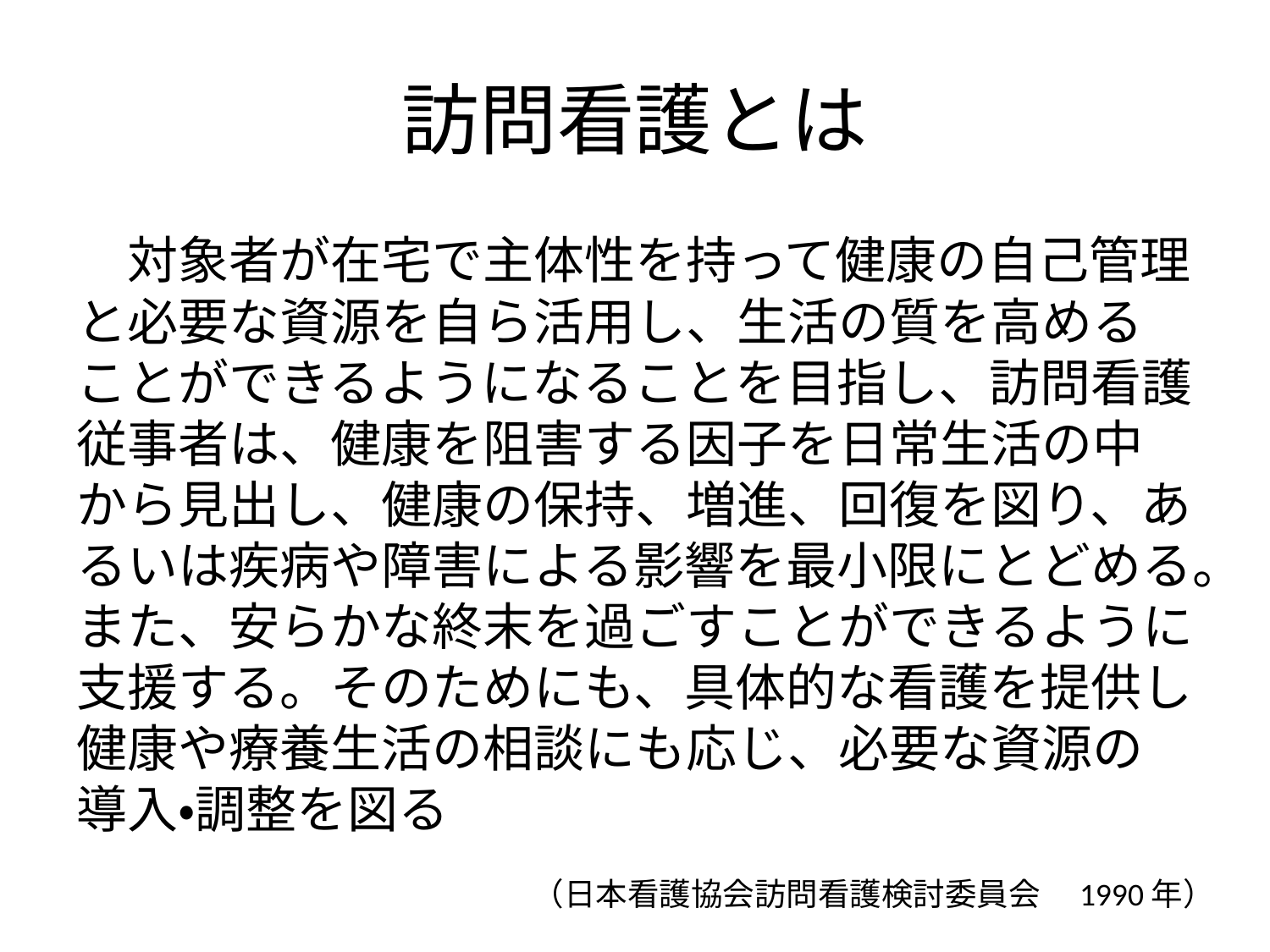

# 訪問看護とは
　対象者が在宅で主体性を持って健康の自己管理と必要な資源を自ら活用し、生活の質を高めることができるようになることを目指し、訪問看護従事者は、健康を阻害する因子を日常生活の中から見出し、健康の保持、増進、回復を図り、あるいは疾病や障害による影響を最小限にとどめる。また、安らかな終末を過ごすことができるように支援する。そのためにも、具体的な看護を提供し健康や療養生活の相談にも応じ、必要な資源の導入・調整を図る
（日本看護協会訪問看護検討委員会　1990年）